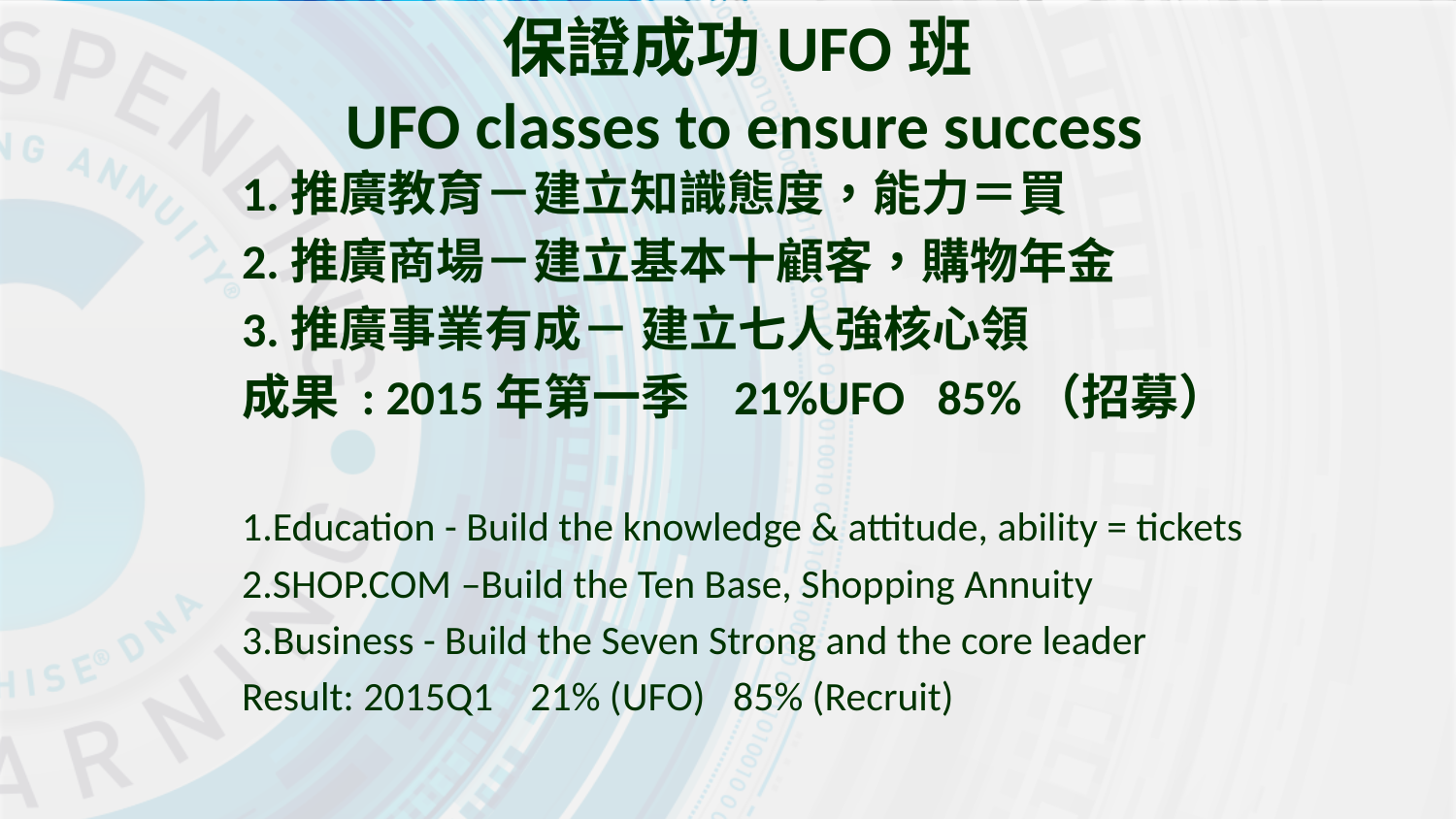

# 保證成功UFO班 UFO classes to ensure success
1.推廣教育－建立知識態度，能力＝買
2.推廣商場－建立基本十顧客，購物年金
3.推廣事業有成－ 建立七人強核心領
成果 : 2015年第一季   21%UFO   85%（招募）
1.Education - Build the knowledge & attitude, ability = tickets
2.SHOP.COM –Build the Ten Base, Shopping Annuity
3.Business - Build the Seven Strong and the core leader
Result: 2015Q1    21% (UFO)   85% (Recruit)